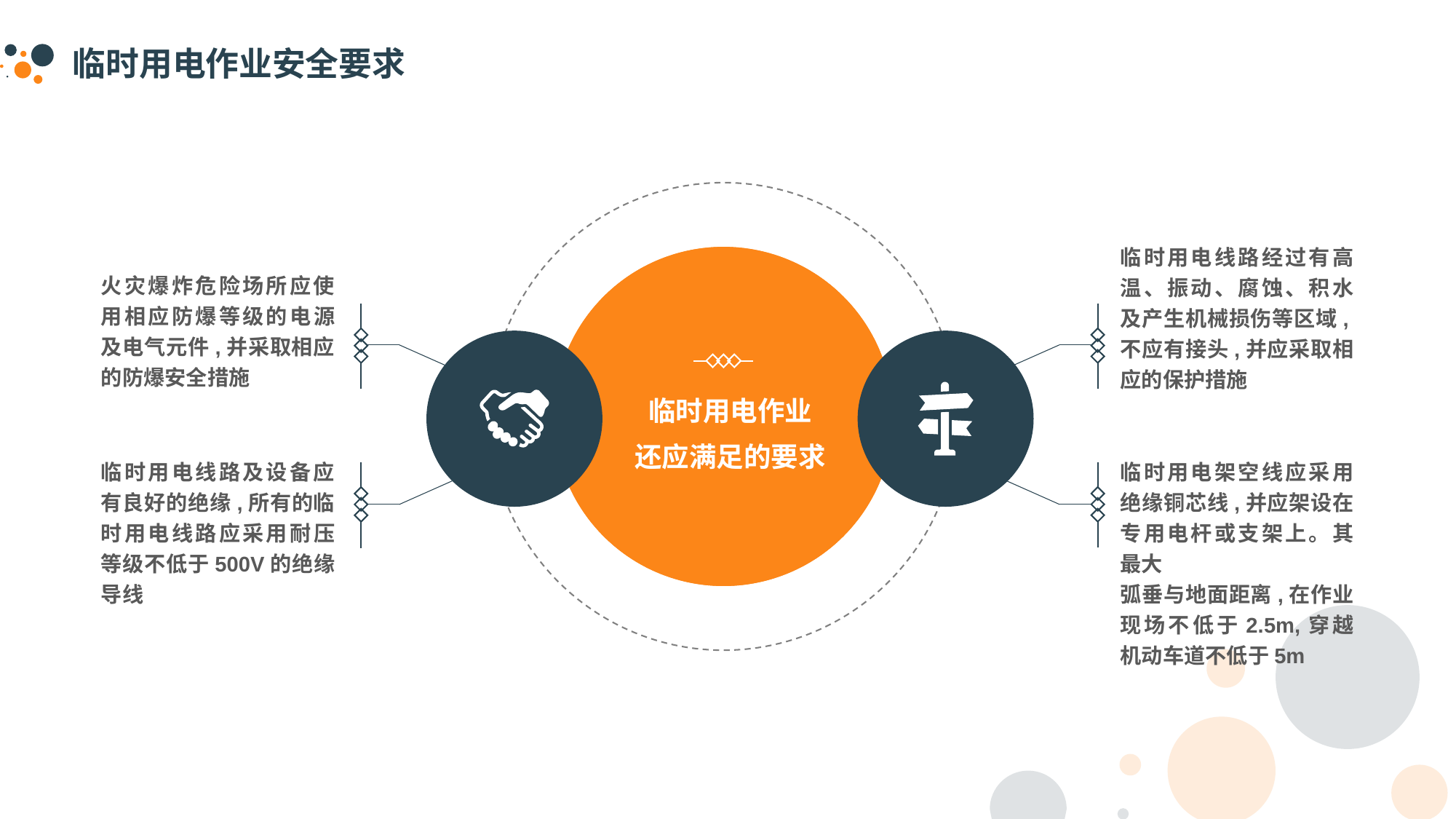

临时用电作业安全要求

临时用电线路经过有高温、振动、腐蚀、积水及产生机械损伤等区域,不应有接头,并应采取相应的保护措施

标题文本预设
此部分内容作为文字排版占位显示
此部分内容作为文字排版占位
（建议使用主题字体）

临时用电作业
还应满足的要求
火灾爆炸危险场所应使用相应防爆等级的电源及电气元件,并采取相应的防爆安全措施

临时用电架空线应采用绝缘铜芯线,并应架设在专用电杆或支架上。其最大
弧垂与地面距离,在作业现场不低于2.5m,穿越机动车道不低于5m

临时用电线路及设备应有良好的绝缘,所有的临时用电线路应采用耐压等级不低于500V的绝缘导线